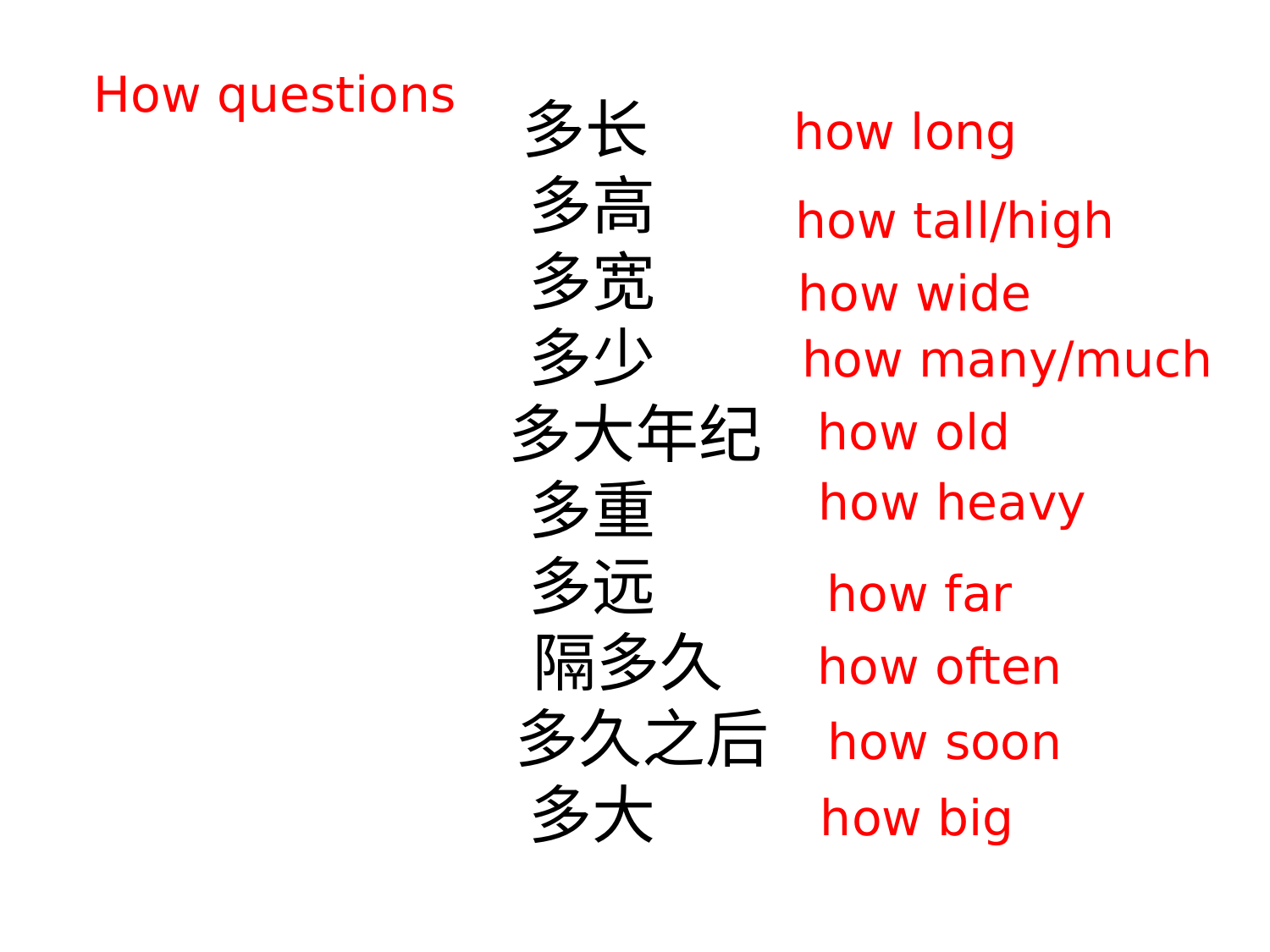

How questions
多长
多高
多宽
多少
     多大年纪
多重
多远
    隔多久
      多久之后
多大

how long
how tall/high
how wide
how many/much
how old
how heavy
how far
how often
how soon
how big